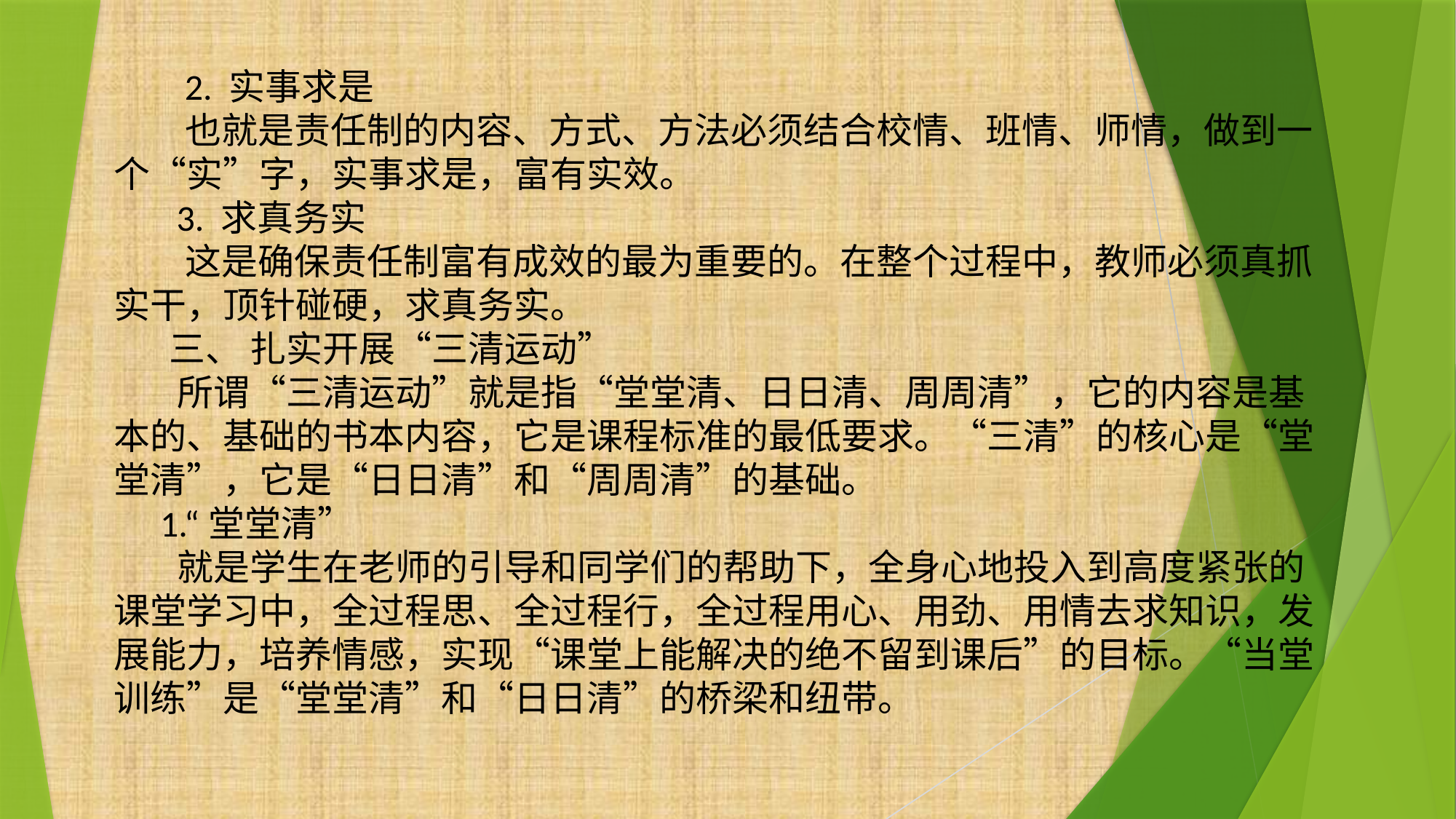

2. 实事求是
           也就是责任制的内容、方式、方法必须结合校情、班情、师情，做到一个“实”字，实事求是，富有实效。
           3. 求真务实
           这是确保责任制富有成效的最为重要的。在整个过程中，教师必须真抓实干，顶针碰硬，求真务实。
         三、 扎实开展“三清运动”
          所谓“三清运动”就是指“堂堂清、日日清、周周清”，它的内容是基本的、基础的书本内容，它是课程标准的最低要求。“三清”的核心是“堂堂清”，它是“日日清”和“周周清”的基础。
         1.“堂堂清”
          就是学生在老师的引导和同学们的帮助下，全身心地投入到高度紧张的课堂学习中，全过程思、全过程行，全过程用心、用劲、用情去求知识，发展能力，培养情感，实现“课堂上能解决的绝不留到课后”的目标。“当堂训练”是“堂堂清”和“日日清”的桥梁和纽带。